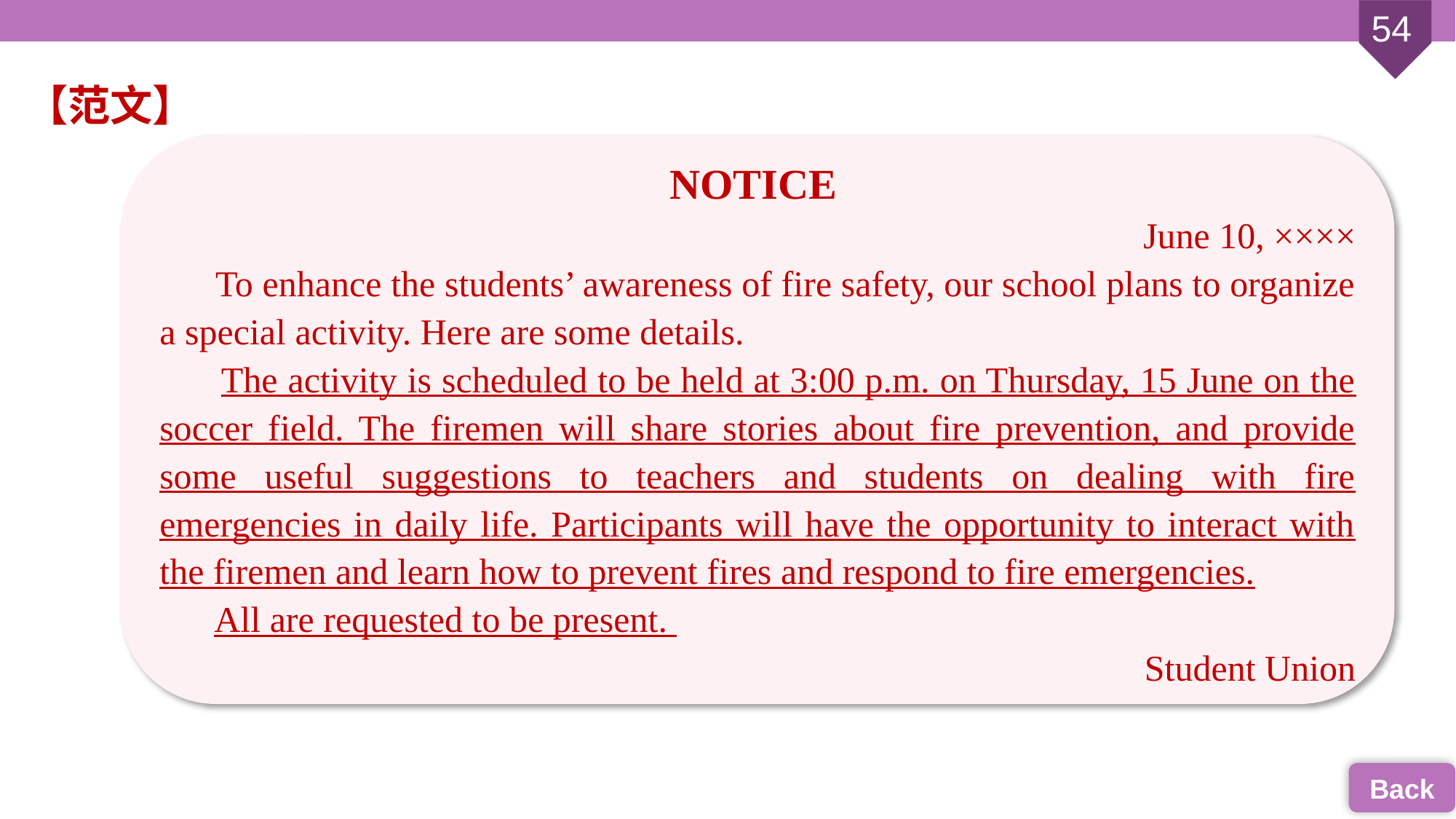

【范文】
NOTICE
June 10, ××××
      To enhance the students’ awareness of fire safety, our school plans to organize a special activity. Here are some details.
      The activity is scheduled to be held at 3:00 p.m. on Thursday, 15 June on the soccer field. The firemen will share stories about fire prevention, and provide some useful suggestions to teachers and students on dealing with fire emergencies in daily life. Participants will have the opportunity to interact with the firemen and learn how to prevent fires and respond to fire emergencies.
      All are requested to be present.
Student Union
Back